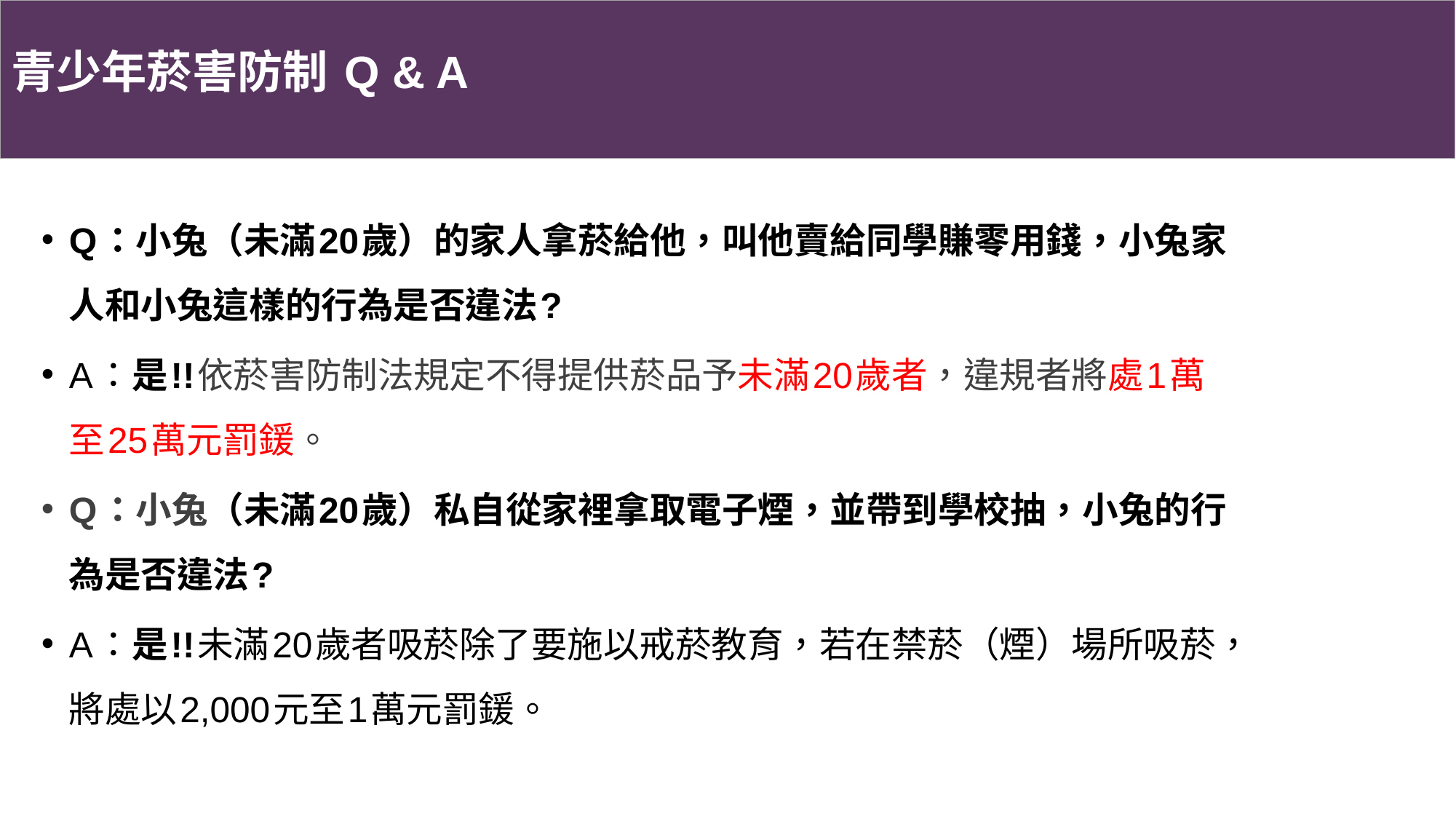

# 青少年菸害防制 Q & A
Q：小兔（未滿20歲）的家人拿菸給他，叫他賣給同學賺零用錢，小兔家人和小兔這樣的行為是否違法?
A：是!!依菸害防制法規定不得提供菸品予未滿20歲者，違規者將處1萬至25萬元罰鍰。
Q：小兔（未滿20歲）私自從家裡拿取電子煙，並帶到學校抽，小兔的行為是否違法?
A：是!!未滿20歲者吸菸除了要施以戒菸教育，若在禁菸（煙）場所吸菸，將處以2,000元至1萬元罰鍰。